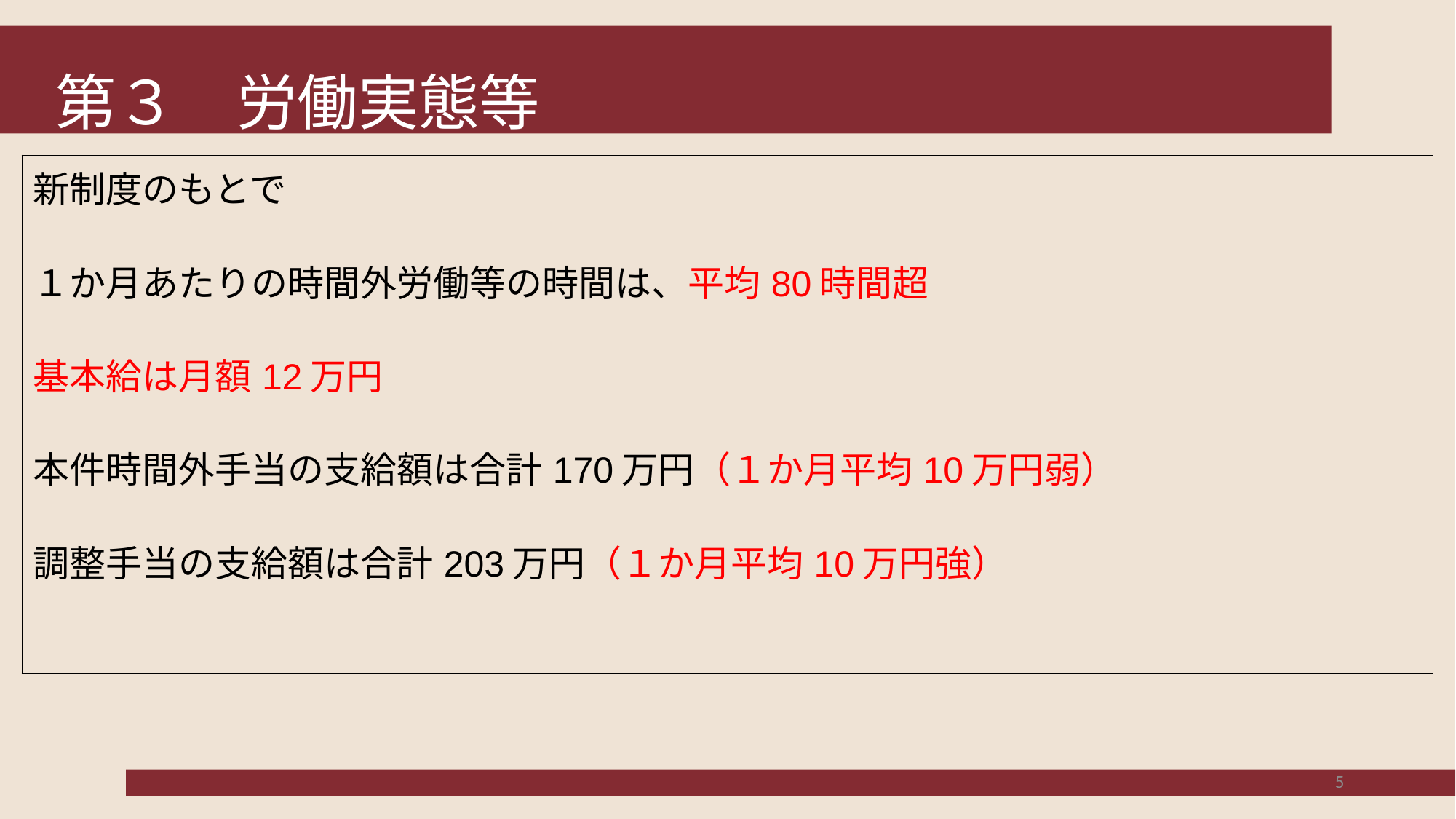

# 第３　労働実態等
| 新制度のもとで １か月あたりの時間外労働等の時間は、平均80時間超 基本給は月額12万円 本件時間外手当の支給額は合計170万円（１か月平均10万円弱） 調整手当の支給額は合計203万円（１か月平均10万円強） |
| --- |
5